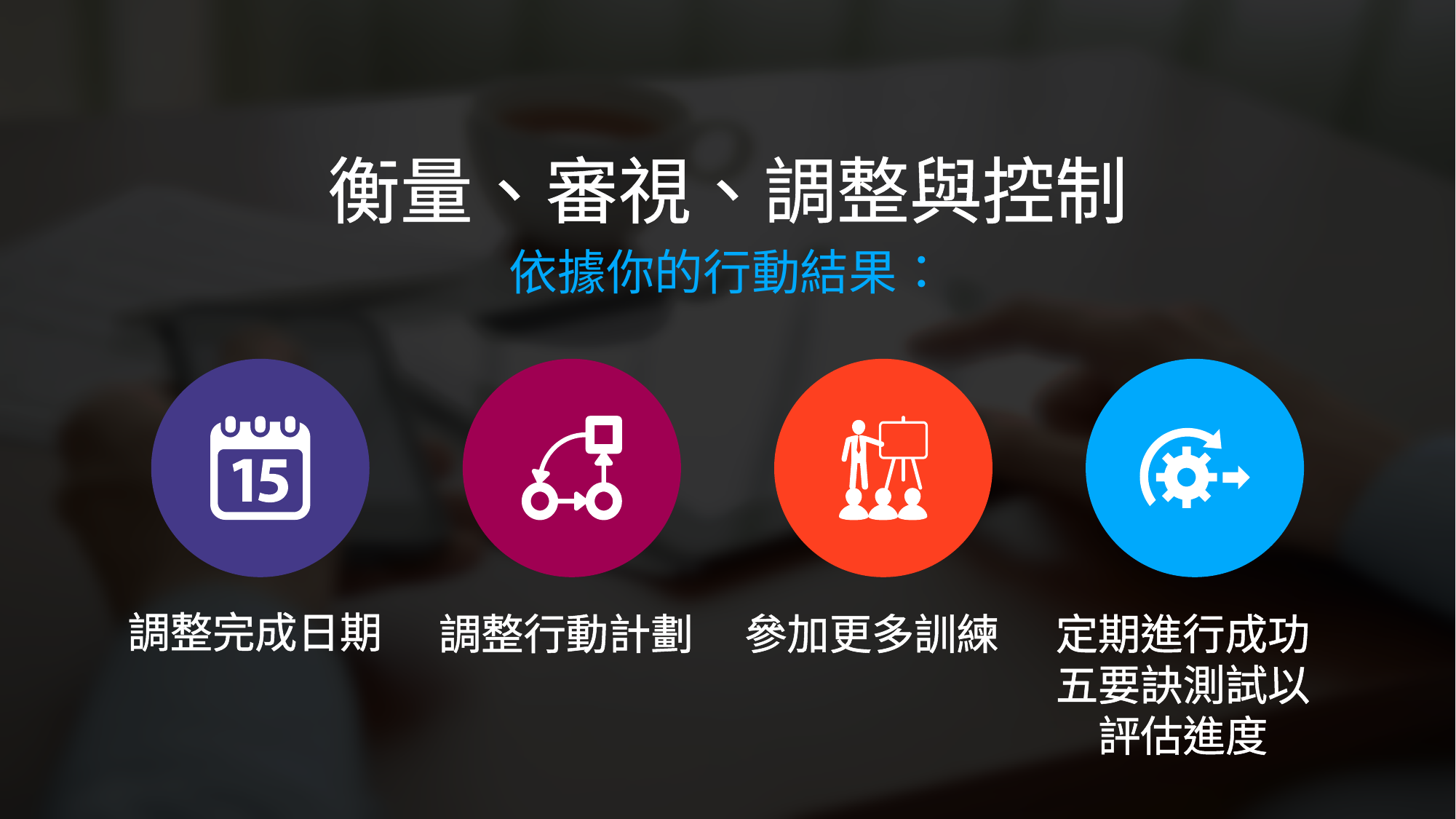

衡量、審視、調整與控制
依據你的行動結果：

調整完成日期
調整行動計劃
參加更多訓練
定期進行成功五要訣測試以評估進度